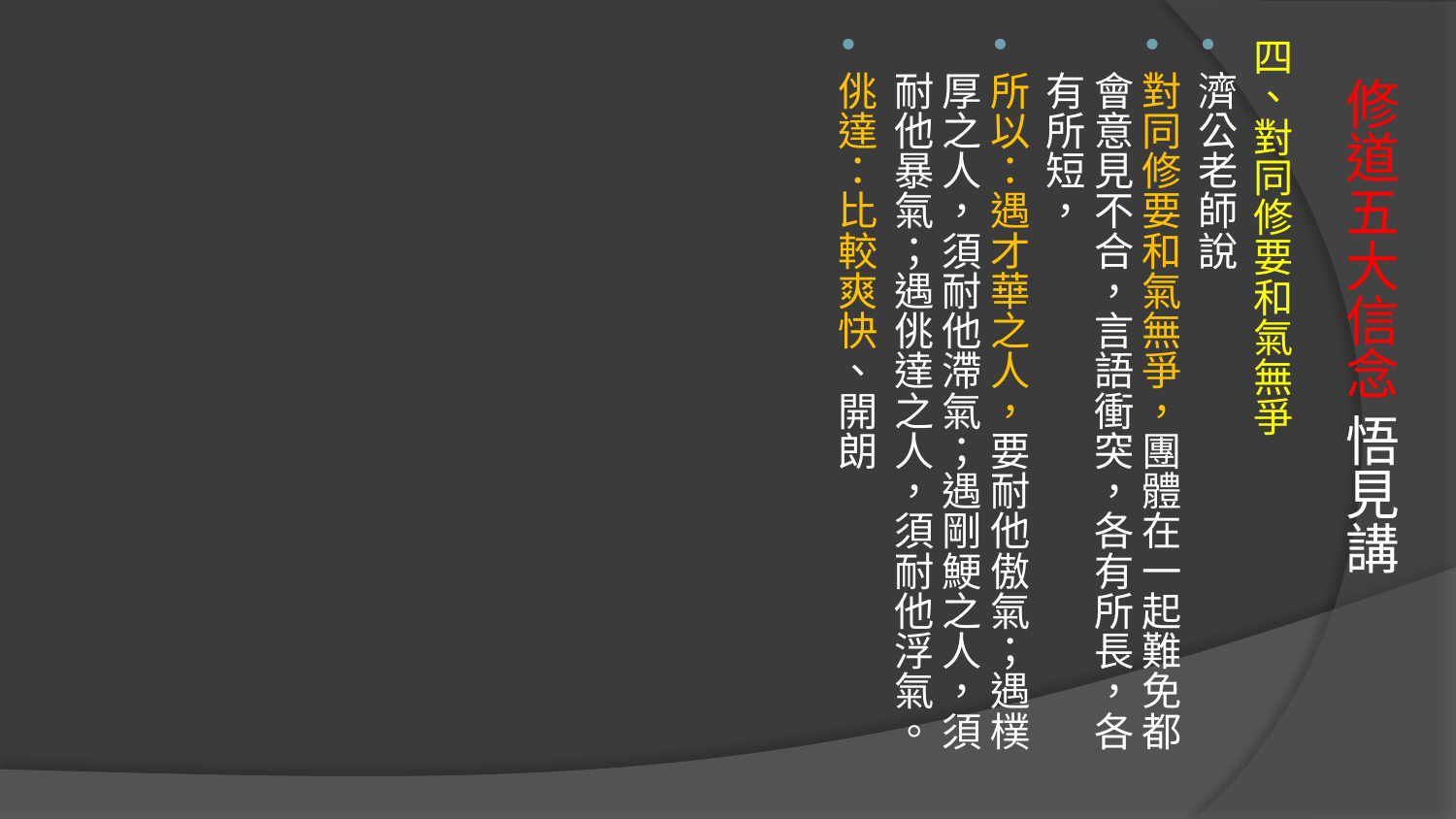

四、對同修要和氣無爭
濟公老師說
對同修要和氣無爭，團體在一起難免都會意見不合，言語衝突，各有所長，各有所短，
所以：遇才華之人，要耐他傲氣；遇樸厚之人，須耐他滯氣；遇剛鯁之人，須耐他暴氣；遇佻達之人，須耐他浮氣。
佻達：比較爽快、開朗

# 修道五大信念 悟見講